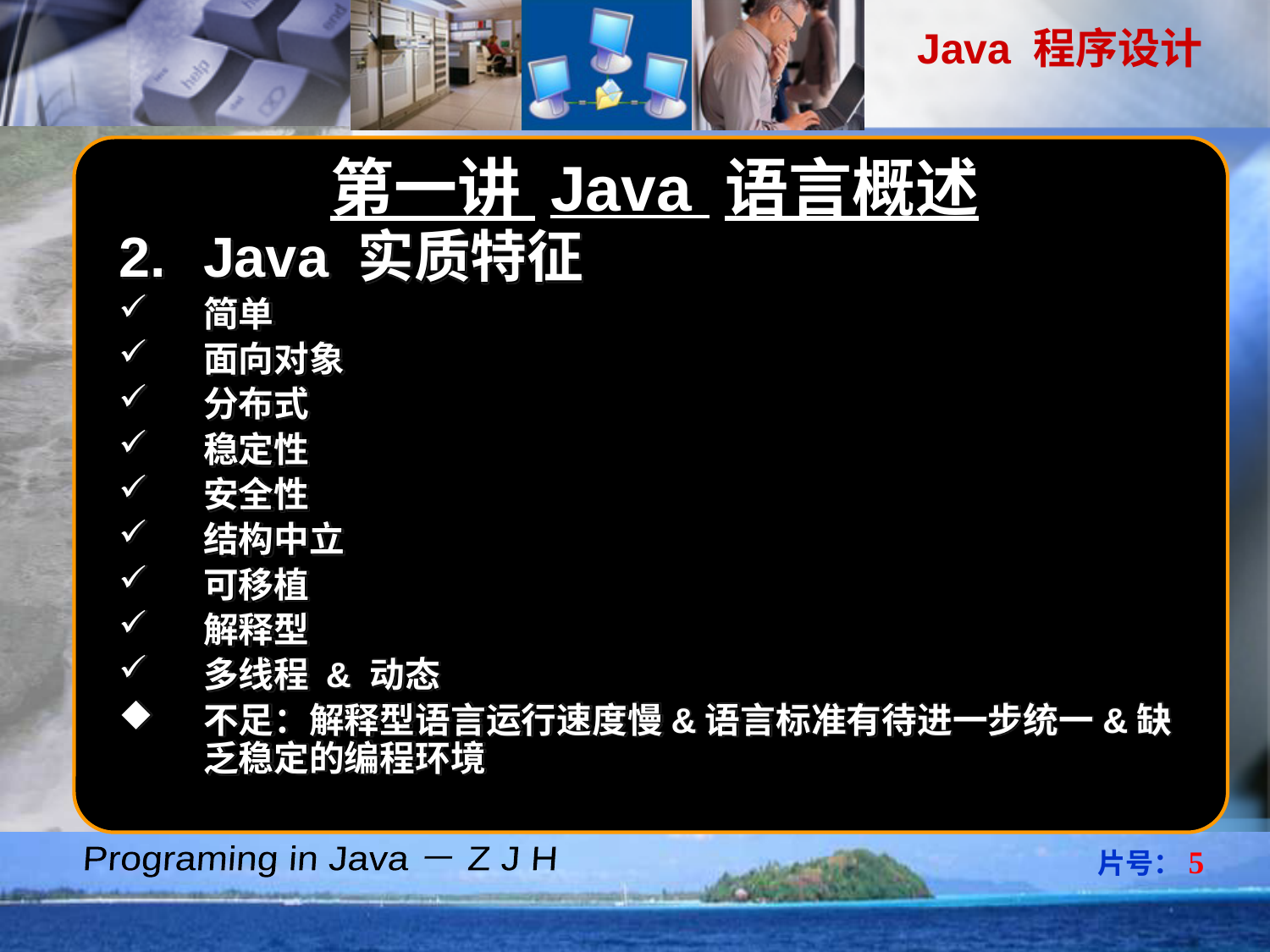

第一讲 Java 语言概述
Java 实质特征
简单
面向对象
分布式
稳定性
安全性
结构中立
可移植
解释型
多线程 & 动态
不足：解释型语言运行速度慢&语言标准有待进一步统一&缺乏稳定的编程环境

片号：5